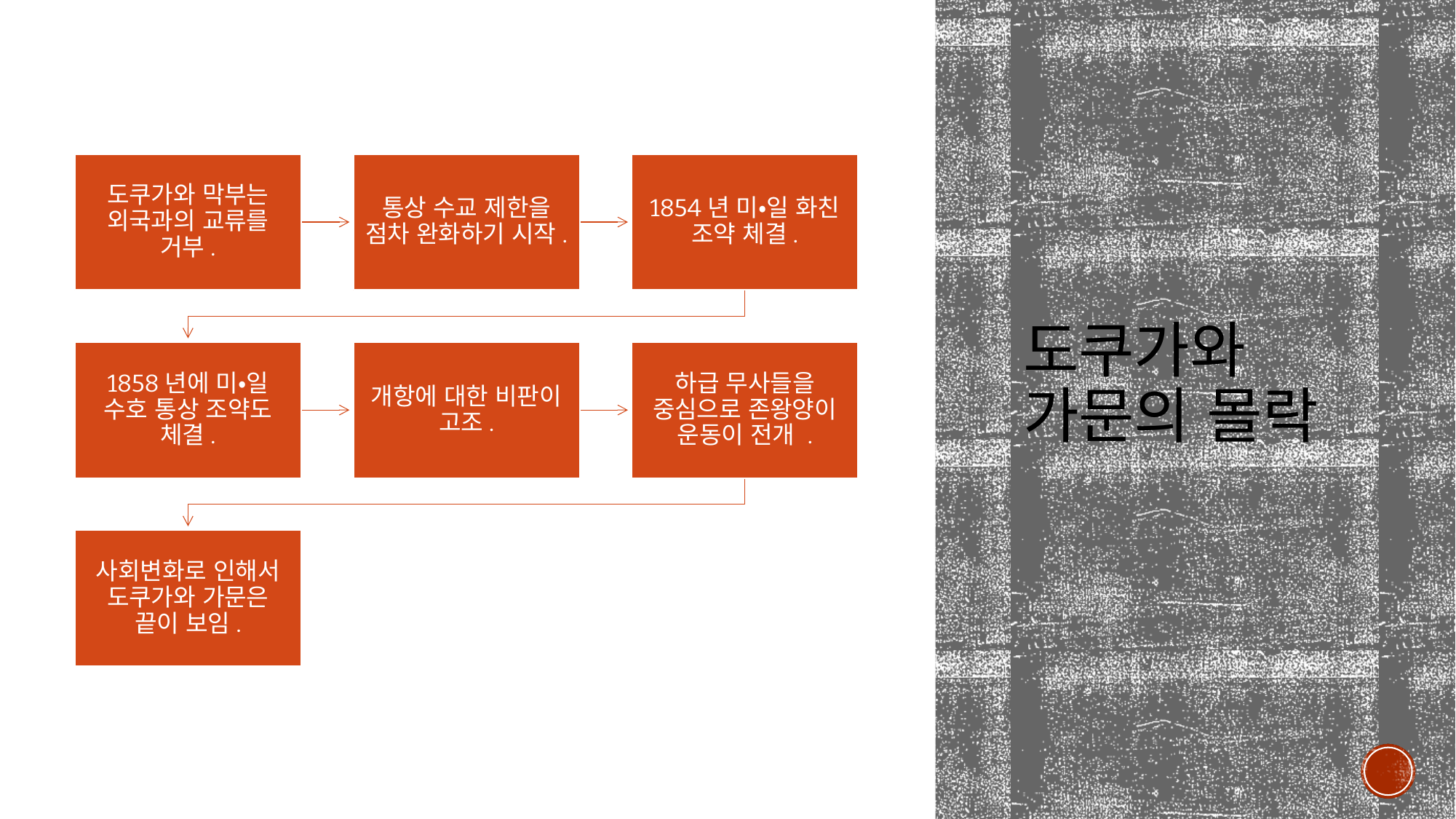

도쿠가와 막부는 외국과의 교류를 거부.

통상 수교 제한을 점차 완화하기 시작.

1854년 미•일 화친 조약 체결.

1858년에 미•일 수호 통상 조약도 체결.

개항에 대한 비판이 고조.

하급 무사들을 중심으로 존왕양이 운동이 전개 .
사회변화로 인해서 도쿠가와 가문은 끝이 보임.
# 도쿠가와 가문의 몰락